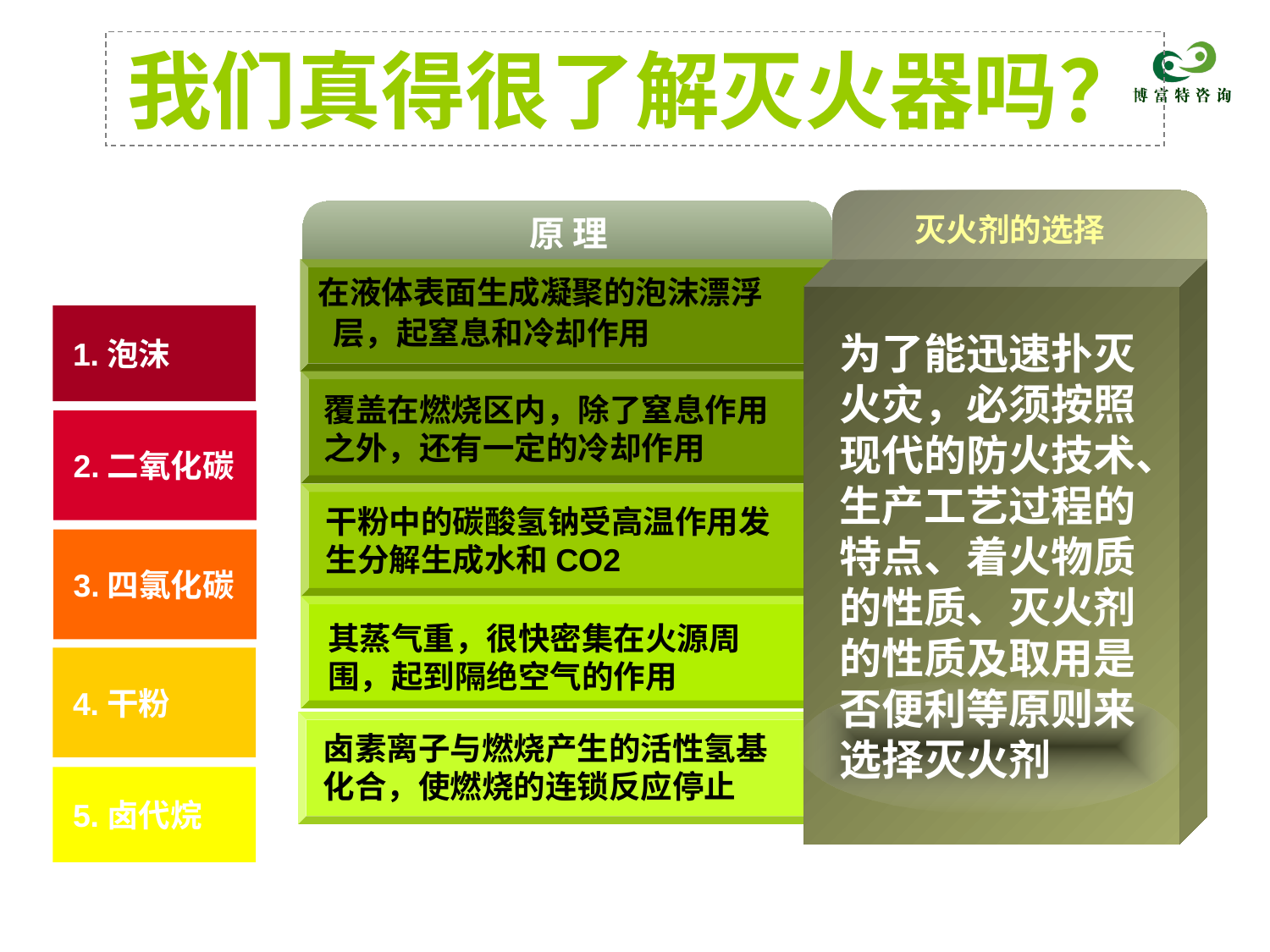

我们真得很了解灭火器吗？

灭火剂的选择
原 理

在液体表面生成凝聚的泡沫漂浮
 层，起窒息和冷却作用

1.잠재 고객
1.泡沫
为了能迅速扑灭火灾，必须按照现代的防火技术、生产工艺过程的特点、着火物质的性质、灭火剂的性质及取用是否便利等原则来选择灭火剂

覆盖在燃烧区内，除了窒息作用之外，还有一定的冷却作用
2.二氧化碳

干粉中的碳酸氢钠受高温作用发生分解生成水和CO2
3.四氯化碳

其蒸气重，很快密集在火源周围，起到隔绝空气的作用
4.干粉

卤素离子与燃烧产生的活性氢基化合，使燃烧的连锁反应停止
5.卤代烷